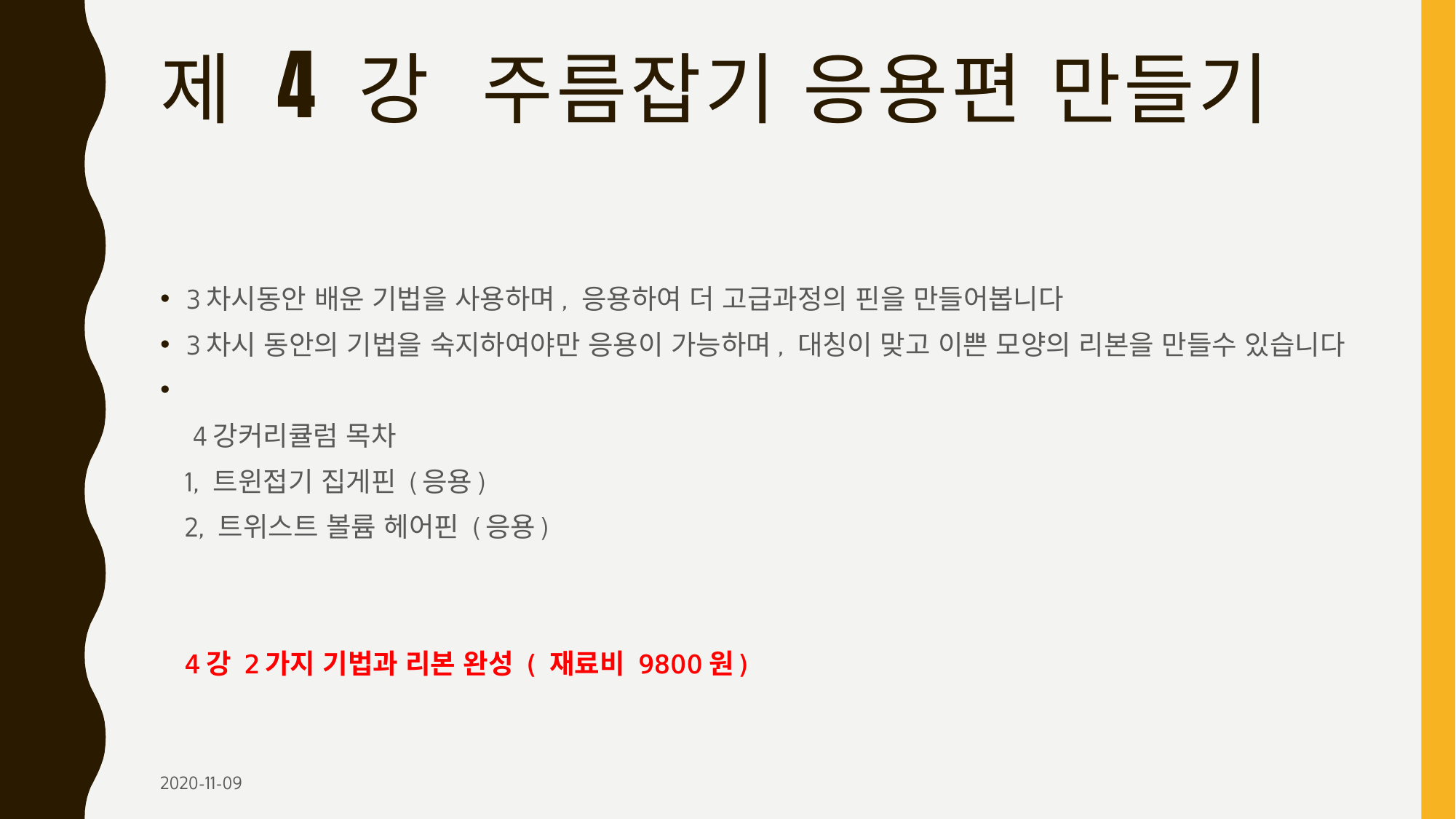

# 제 4 강  주름잡기 응용편 만들기
3차시동안 배운 기법을 사용하며, 응용하여 더 고급과정의 핀을 만들어봅니다
3차시 동안의 기법을 숙지하여야만 응용이 가능하며, 대칭이 맞고 이쁜 모양의 리본을 만들수 있습니다

    4강커리큘럼 목차
   1, 트윈접기 집게핀 (응용)
   2, 트위스트 볼륨 헤어핀 (응용)

   4강 2가지 기법과 리본 완성 ( 재료비 9800원)

2020-11-09